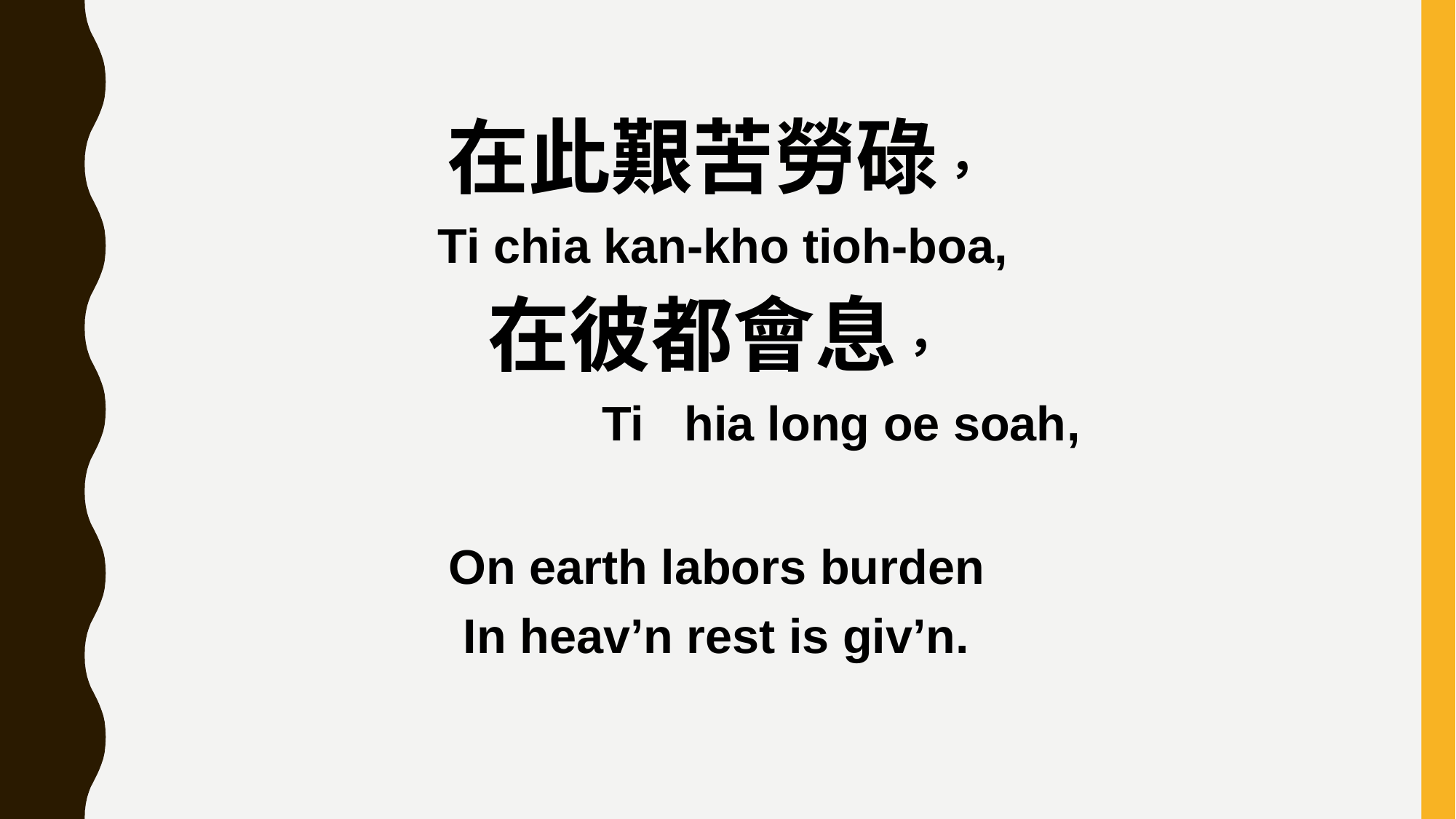

在此艱苦勞碌，
 Ti chia kan-kho tioh-boa,
在彼都會息，
                                Ti   hia long oe soah,

On earth labors burden
In heav’n rest is giv’n.